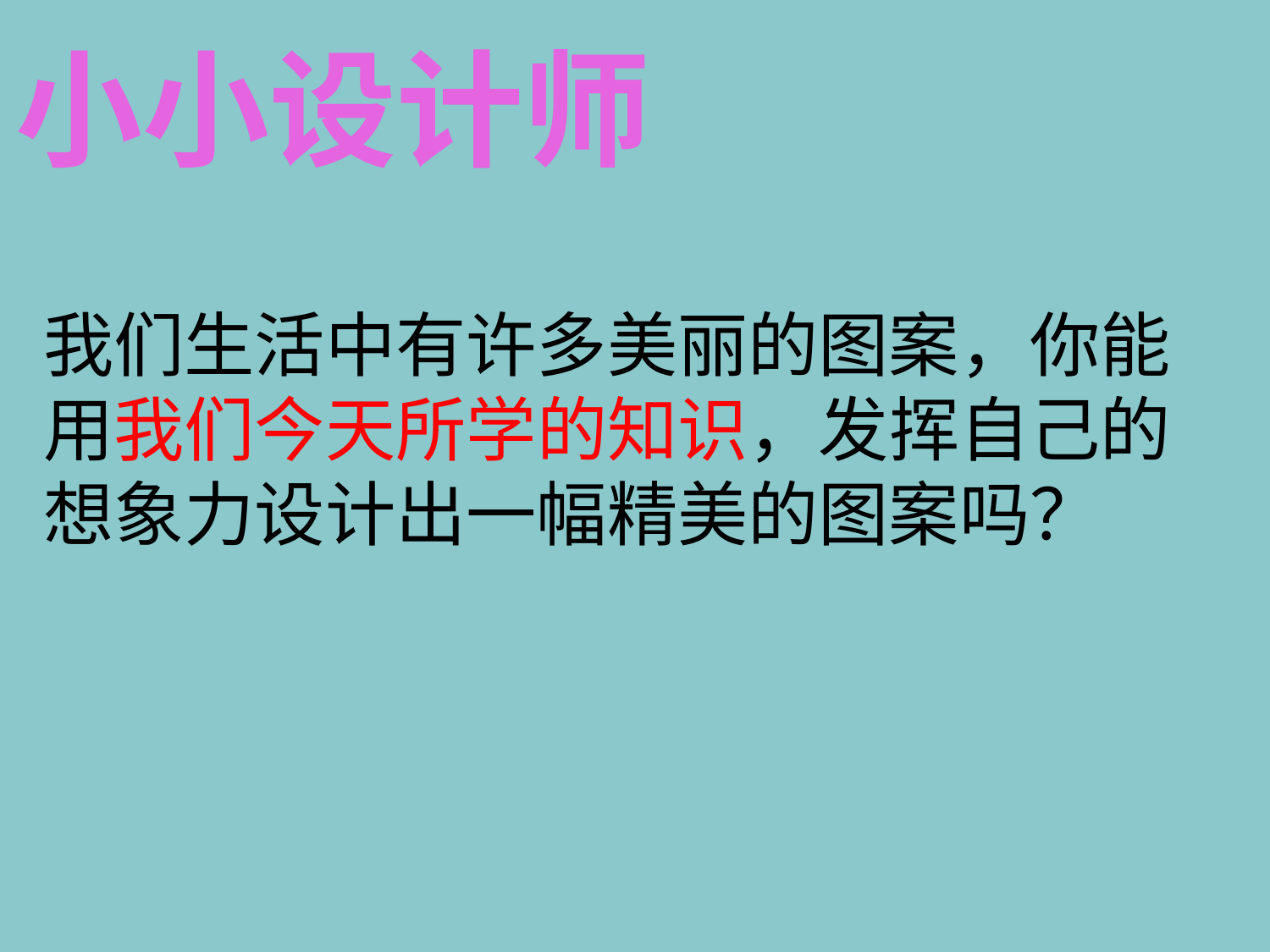

小小设计师
我们生活中有许多美丽的图案，你能用我们今天所学的知识，发挥自己的想象力设计出一幅精美的图案吗？